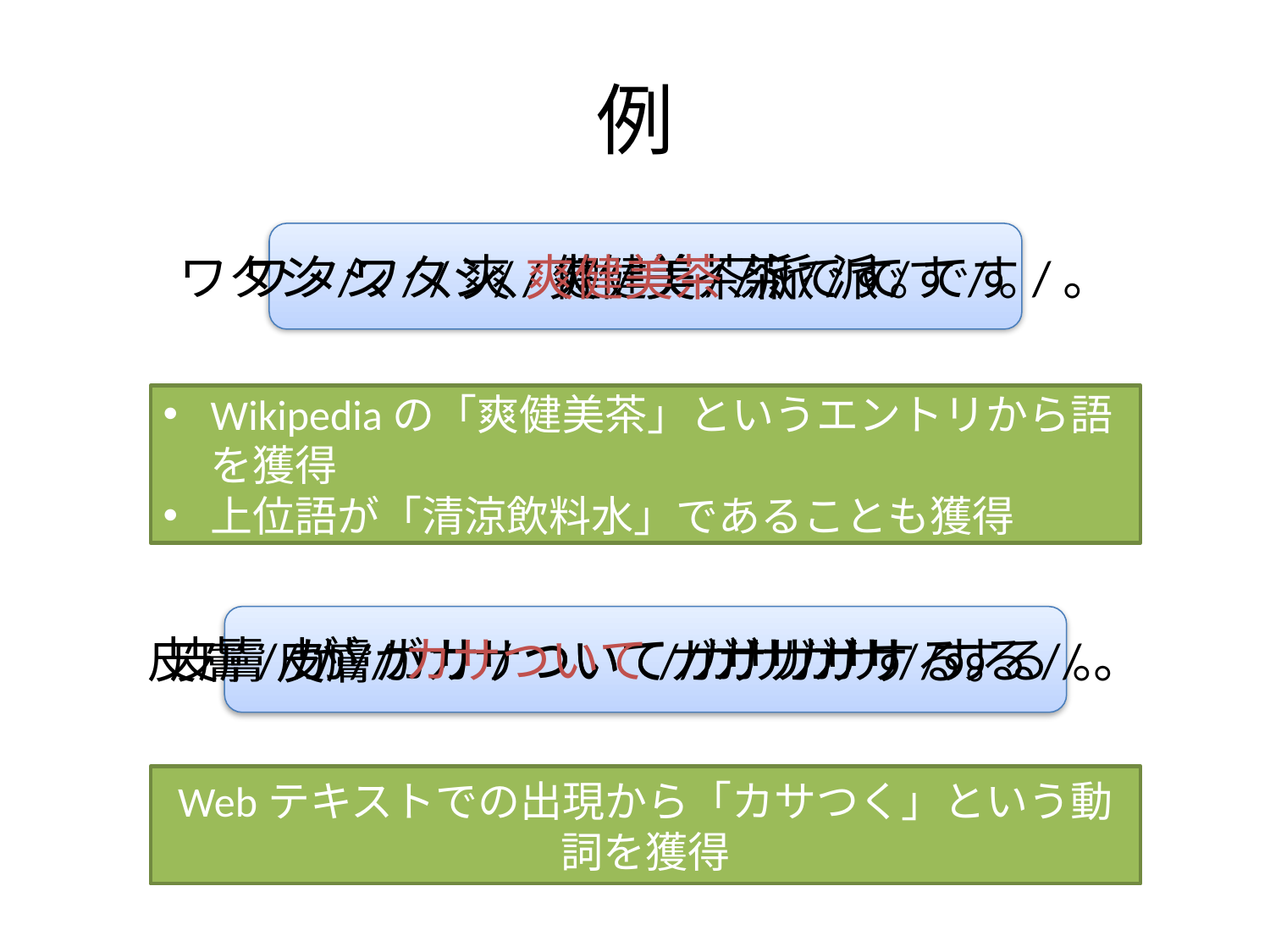

# 例
ワタシ、爽健美茶派です。
ワタシ/、/爽/健/美/茶/派/です/。
ワタシ/、/爽健美茶/派/です/。
Wikipediaの「爽健美茶」というエントリから語を獲得
上位語が「清涼飲料水」であることも獲得
皮膚がカサついてガサガサする。
皮膚/が/カサ/ついて/ガサガサ/する/。
皮膚/が/カサついて/ガサガサ/する/。
Webテキストでの出現から「カサつく」という動詞を獲得